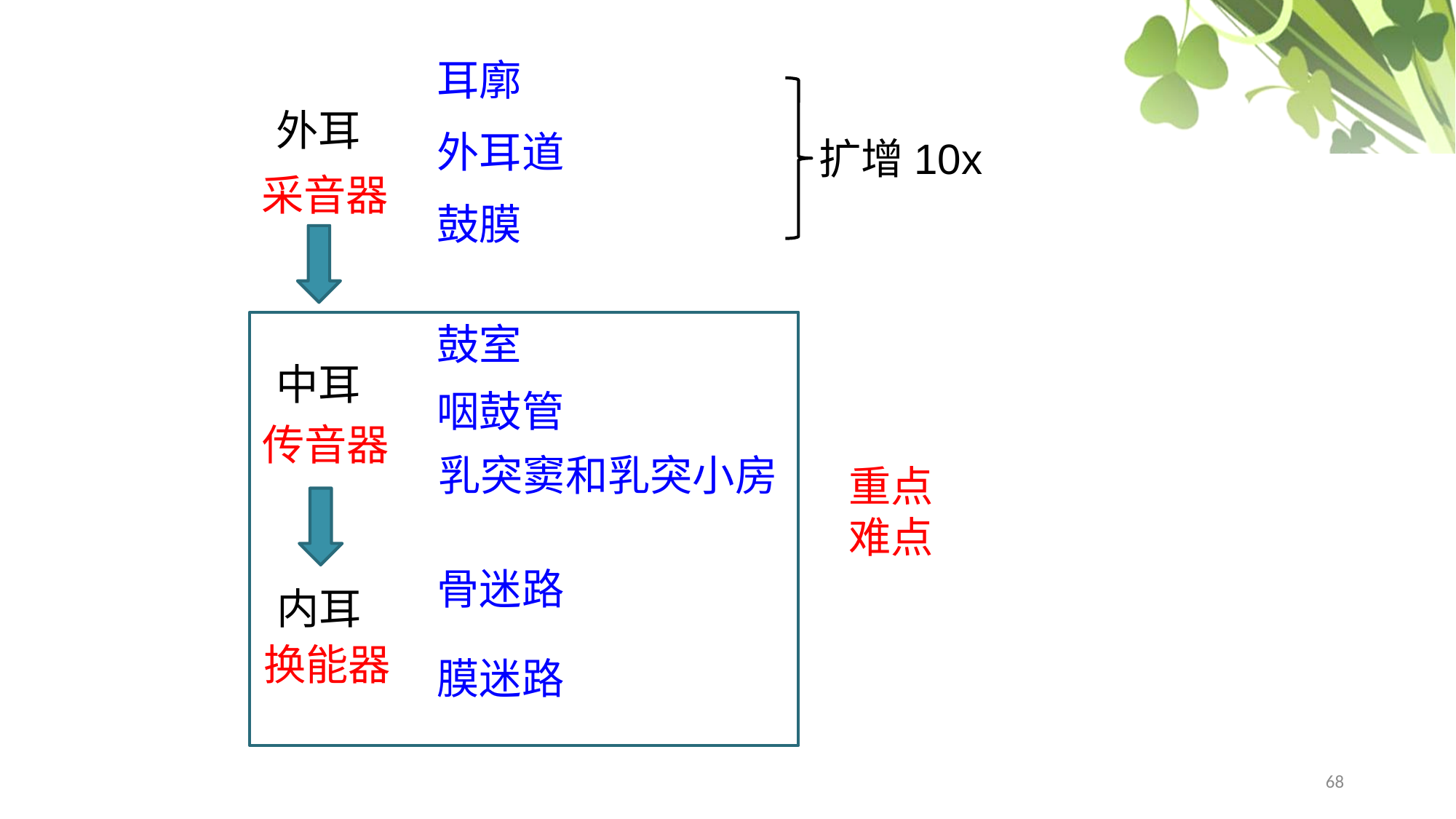

耳廓

外耳
采音器
外耳道
扩增10x
鼓膜

鼓室
中耳
传音器
咽鼓管
乳突窦和乳突小房
重点
难点

骨迷路
内耳
换能器
膜迷路
68